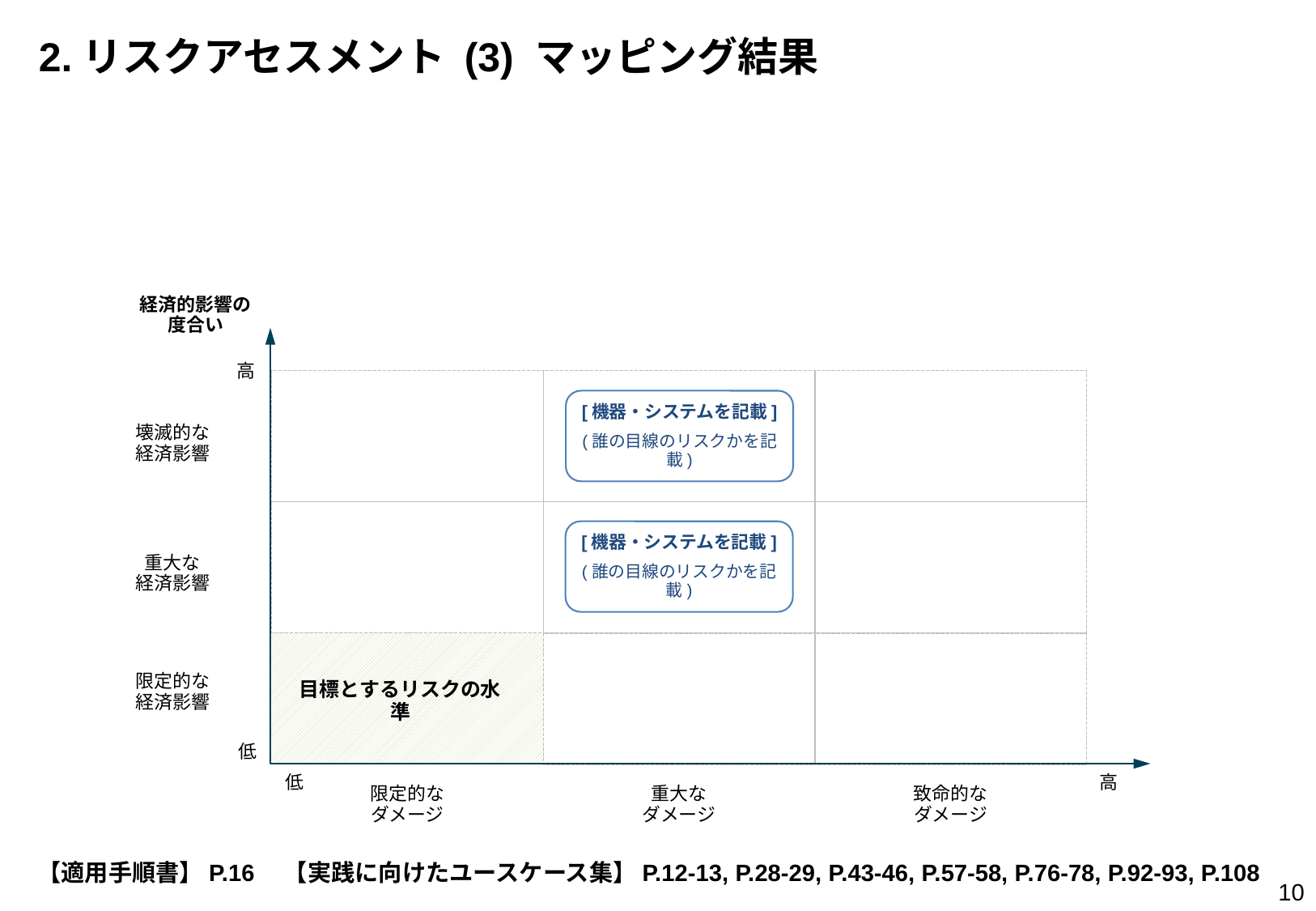

# 2.リスクアセスメント (3) マッピング結果
経済的影響の
度合い

高

[機器・システムを記載]
(誰の目線のリスクかを記載)
壊滅的な
経済影響

[機器・システムを記載]
(誰の目線のリスクかを記載)
重大な
経済影響

限定的な
経済影響
目標とするリスクの水準
低
低
高
限定的な
ダメージ
重大な
ダメージ
致命的な
ダメージ
【適用手順書】P.16　【実践に向けたユースケース集】P.12-13, P.28-29, P.43-46, P.57-58, P.76-78, P.92-93, P.108

10